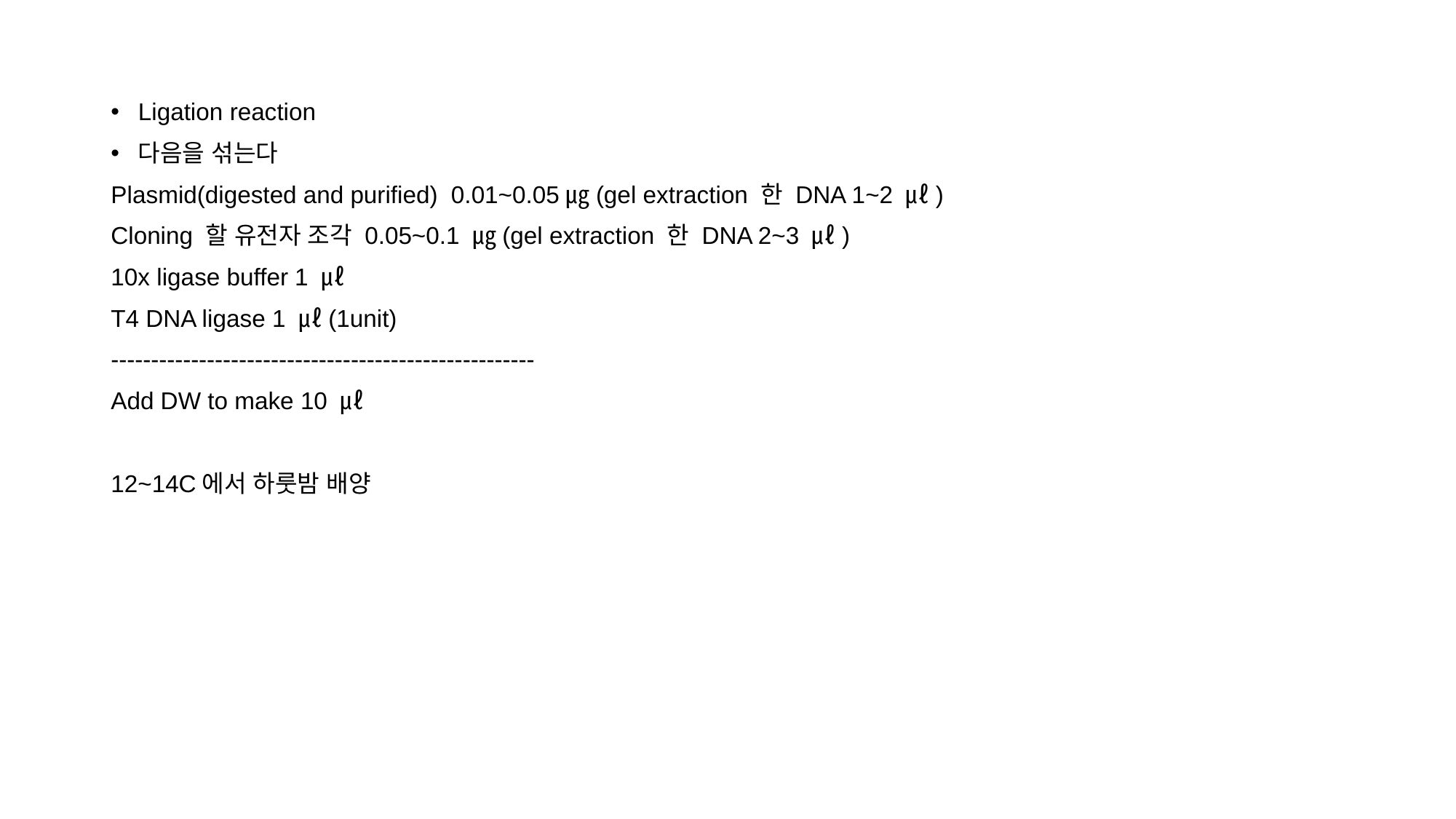

Ligation reaction
다음을 섞는다
Plasmid(digested and purified)  0.01~0.05㎍(gel extraction 한 DNA 1~2 ㎕)
Cloning 할 유전자 조각 0.05~0.1 ㎍(gel extraction 한 DNA 2~3 ㎕)
10x ligase buffer 1 ㎕
T4 DNA ligase 1 ㎕(1unit)
-----------------------------------------------------
Add DW to make 10 ㎕

12~14C에서 하룻밤 배양